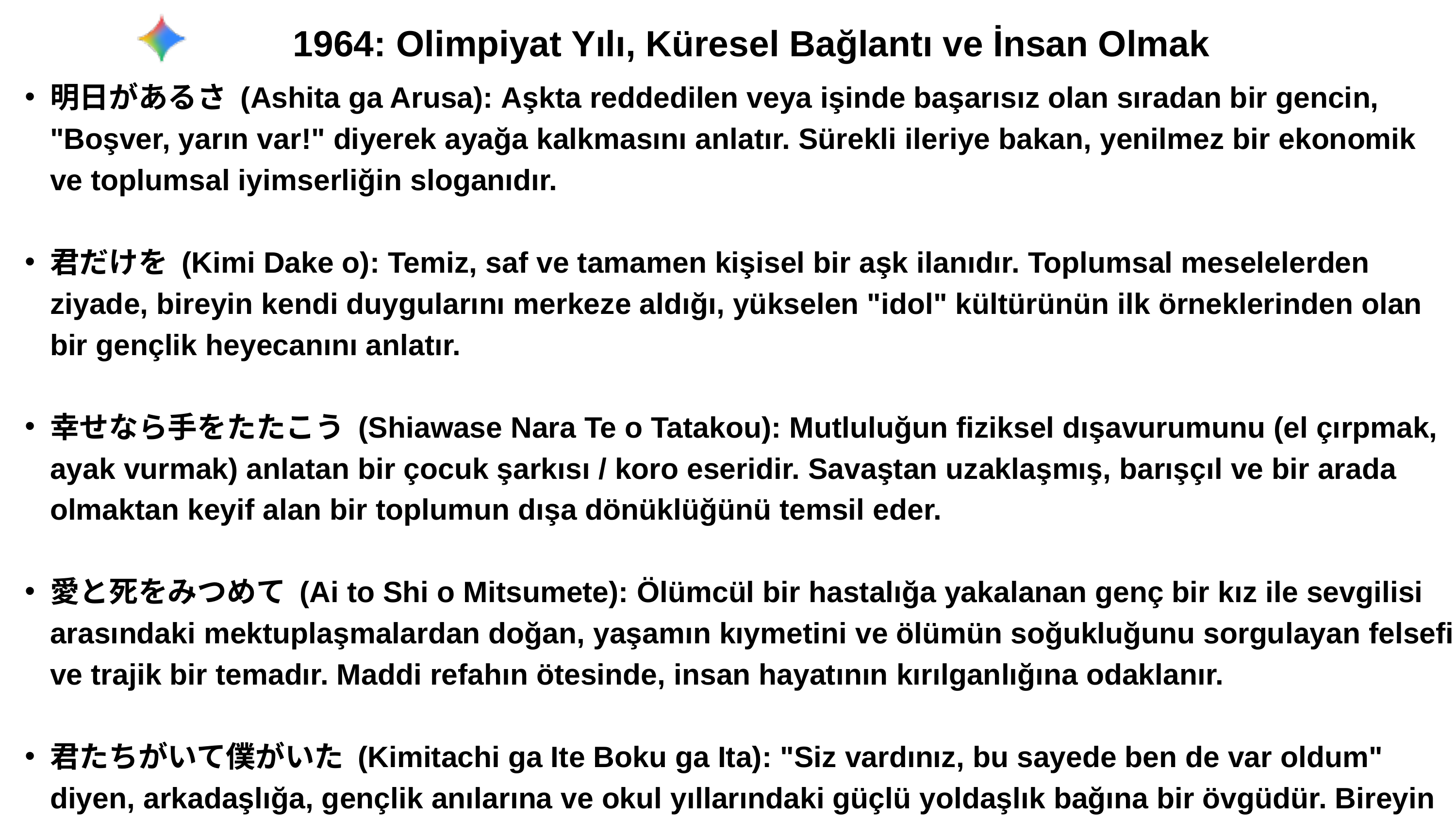

1964: Olimpiyat Yılı, Küresel Bağlantı ve İnsan Olmak
明日があるさ (Ashita ga Arusa): Aşkta reddedilen veya işinde başarısız olan sıradan bir gencin, "Boşver, yarın var!" diyerek ayağa kalkmasını anlatır. Sürekli ileriye bakan, yenilmez bir ekonomik ve toplumsal iyimserliğin sloganıdır.

君だけを (Kimi Dake o): Temiz, saf ve tamamen kişisel bir aşk ilanıdır. Toplumsal meselelerden ziyade, bireyin kendi duygularını merkeze aldığı, yükselen "idol" kültürünün ilk örneklerinden olan bir gençlik heyecanını anlatır.

幸せなら手をたたこう (Shiawase Nara Te o Tatakou): Mutluluğun fiziksel dışavurumunu (el çırpmak, ayak vurmak) anlatan bir çocuk şarkısı / koro eseridir. Savaştan uzaklaşmış, barışçıl ve bir arada olmaktan keyif alan bir toplumun dışa dönüklüğünü temsil eder.

愛と死をみつめて (Ai to Shi o Mitsumete): Ölümcül bir hastalığa yakalanan genç bir kız ile sevgilisi arasındaki mektuplaşmalardan doğan, yaşamın kıymetini ve ölümün soğukluğunu sorgulayan felsefi ve trajik bir temadır. Maddi refahın ötesinde, insan hayatının kırılganlığına odaklanır.

君たちがいて僕がいた (Kimitachi ga Ite Boku ga Ita): "Siz vardınız, bu sayede ben de var oldum" diyen, arkadaşlığa, gençlik anılarına ve okul yıllarındaki güçlü yoldaşlık bağına bir övgüdür. Bireyin kendi kimliğini, içinden çıktığı öğrenci topluluğuyla tanımlamasını anlatır.